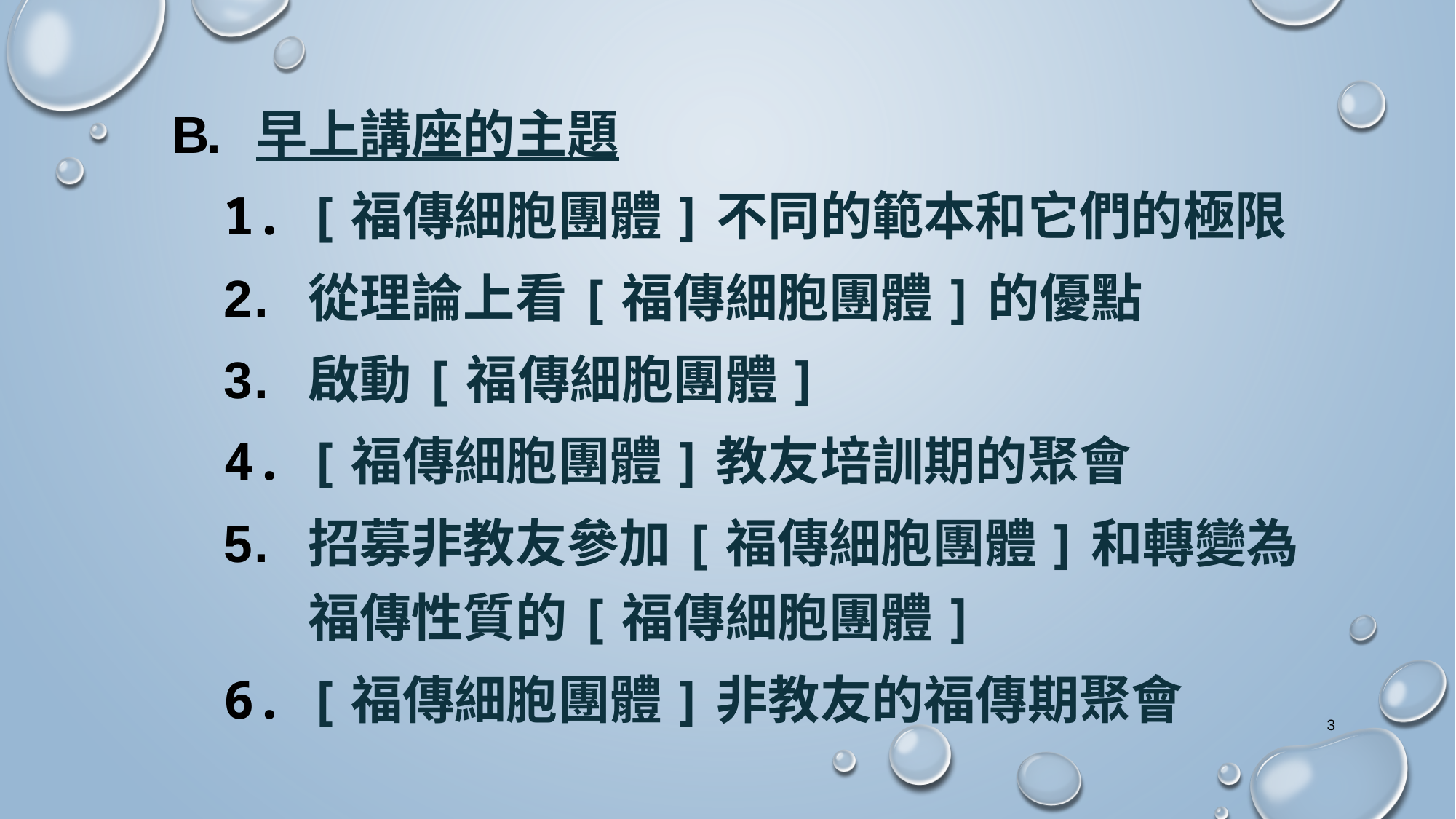

早上講座的主題
[福傳細胞團體]不同的範本和它們的極限
從理論上看[福傳細胞團體]的優點
啟動[福傳細胞團體]
[福傳細胞團體]教友培訓期的聚會
招募非教友參加[福傳細胞團體]和轉變為福傳性質的[福傳細胞團體]
[福傳細胞團體]非教友的福傳期聚會

3